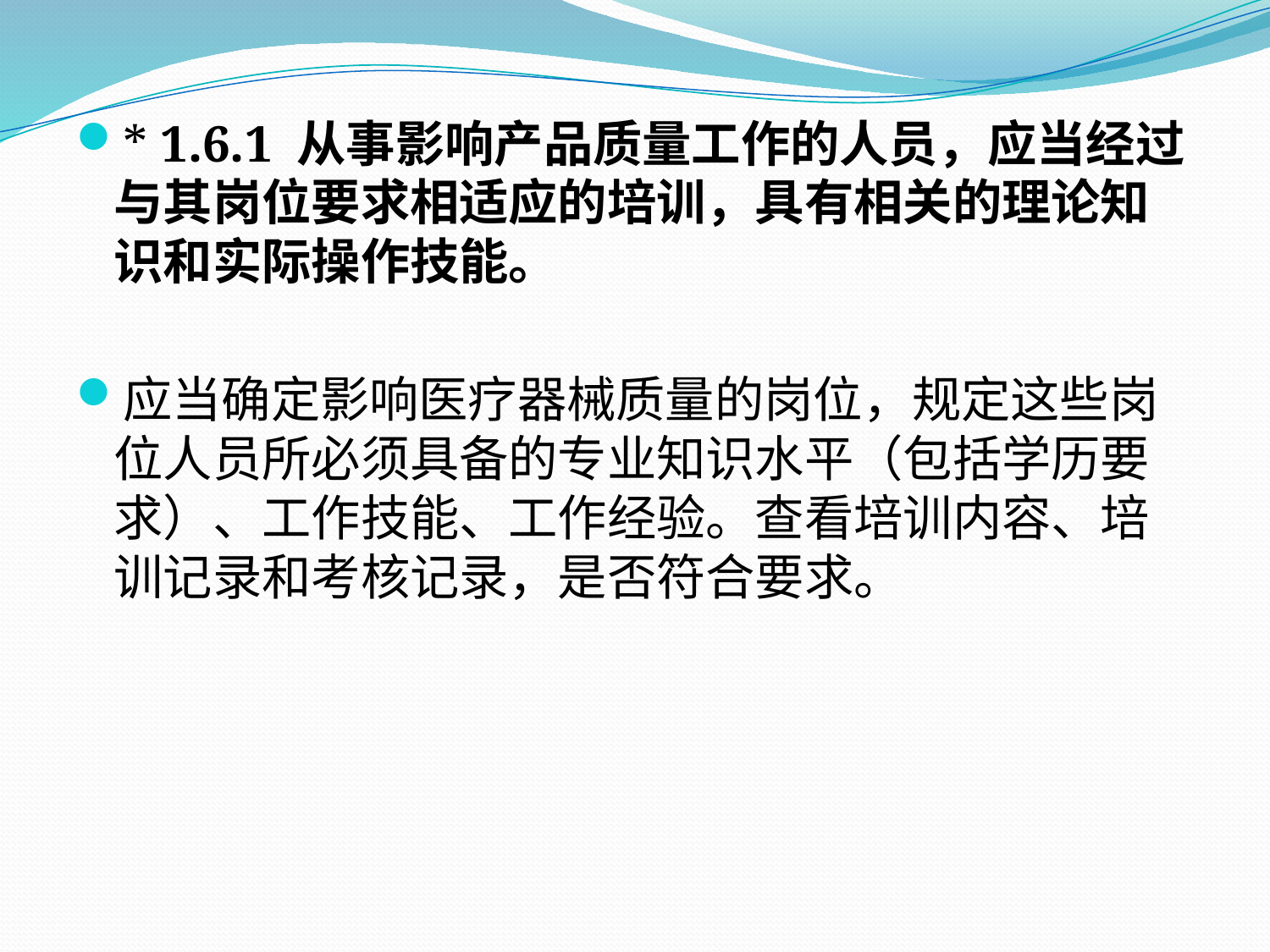

* 1.6.1 从事影响产品质量工作的人员，应当经过与其岗位要求相适应的培训，具有相关的理论知识和实际操作技能。

应当确定影响医疗器械质量的岗位，规定这些岗位人员所必须具备的专业知识水平（包括学历要求）、工作技能、工作经验。查看培训内容、培训记录和考核记录，是否符合要求。